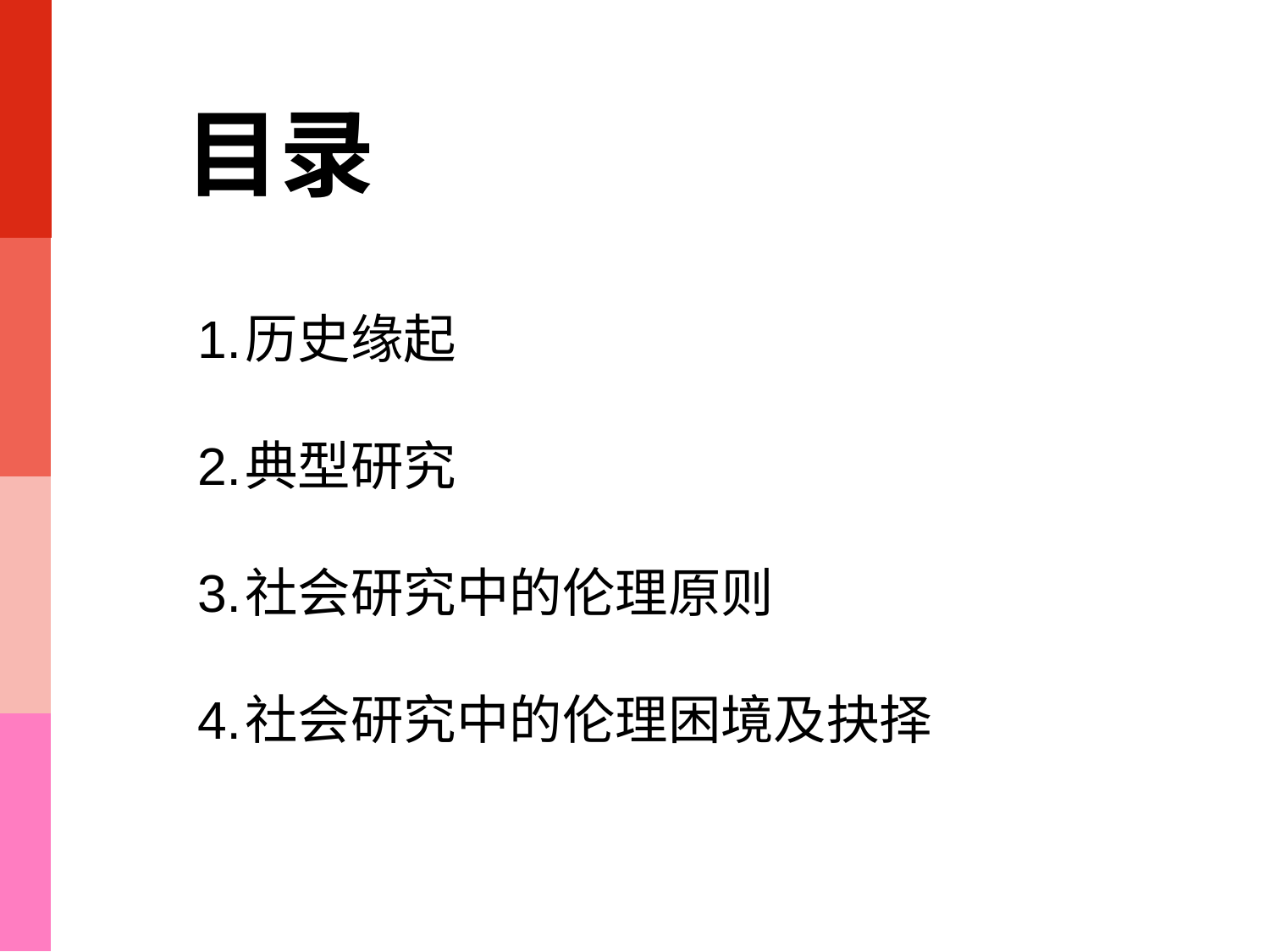

目录
历史缘起
典型研究
社会研究中的伦理原则
社会研究中的伦理困境及抉择